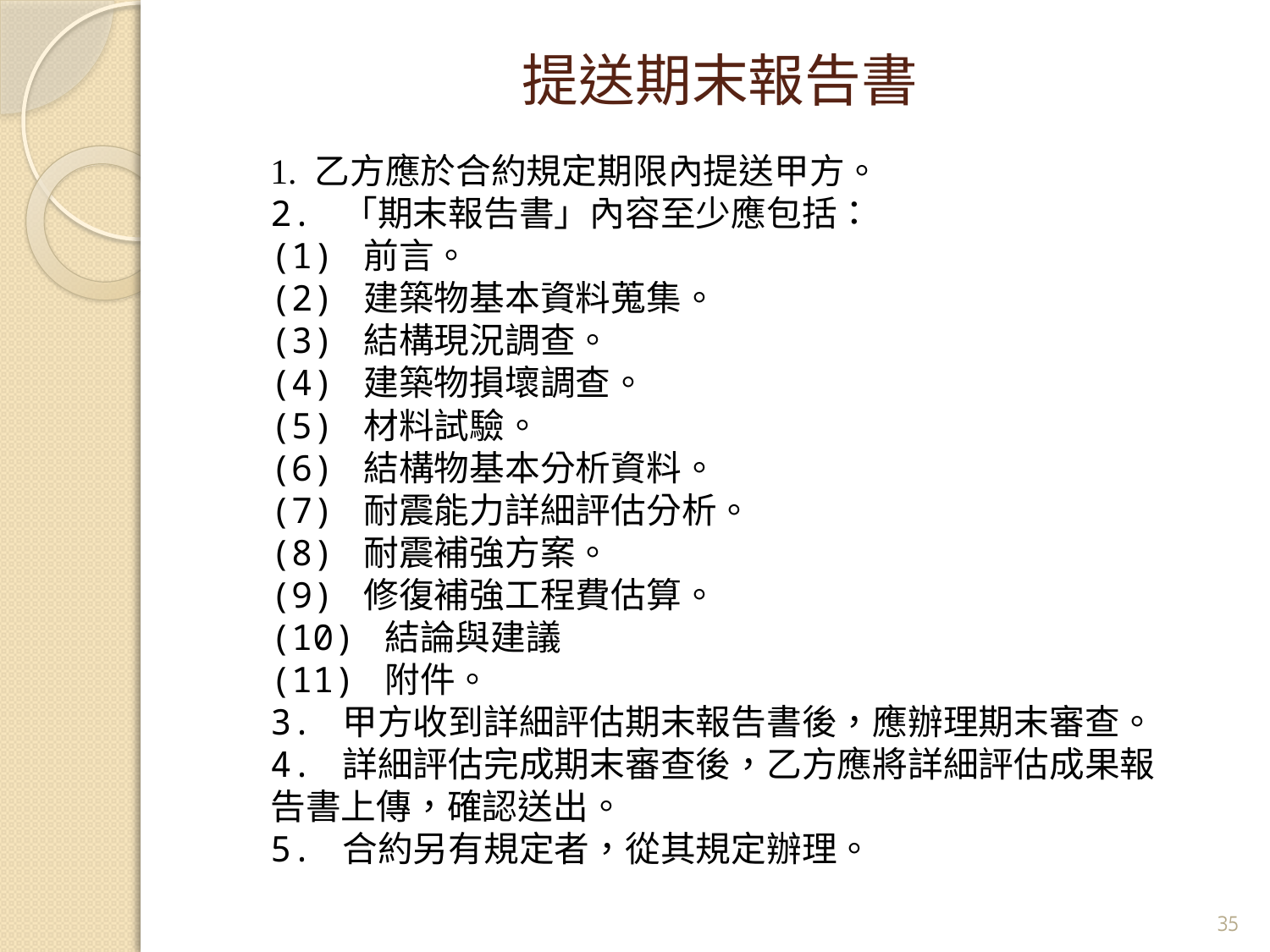

# 提送期末報告書

1. 乙方應於合約規定期限內提送甲方。
2. 「期末報告書」內容至少應包括：
(1) 前言。
(2) 建築物基本資料蒐集。
(3) 結構現況調查。
(4) 建築物損壞調查。
(5) 材料試驗。
(6) 結構物基本分析資料。
(7) 耐震能力詳細評估分析。
(8) 耐震補強方案。
(9) 修復補強工程費估算。
(10) 結論與建議
(11) 附件。
3. 甲方收到詳細評估期末報告書後，應辦理期末審查。
4. 詳細評估完成期末審查後，乙方應將詳細評估成果報告書上傳，確認送出。
5. 合約另有規定者，從其規定辦理。
35